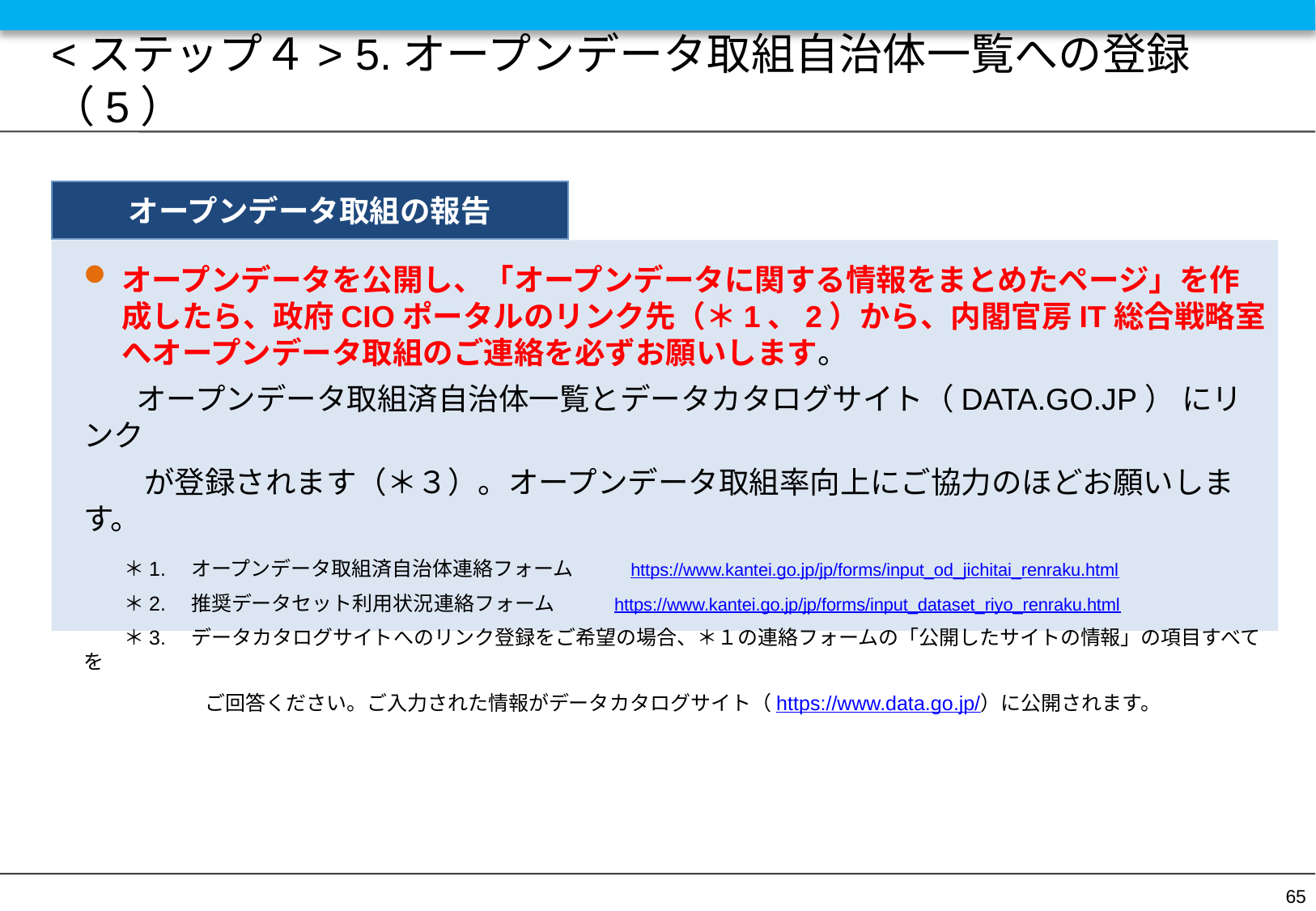

# <ステップ４> 5.オープンデータ取組自治体一覧への登録（5）
オープンデータ取組の報告

オープンデータを公開し、「オープンデータに関する情報をまとめたページ」を作成したら、政府CIOポータルのリンク先（＊1、2）から、内閣官房IT総合戦略室へオープンデータ取組のご連絡を必ずお願いします。
　　　オープンデータ取組済自治体一覧とデータカタログサイト（DATA.GO.JP） にリンク
　　が登録されます（＊３）。オープンデータ取組率向上にご協力のほどお願いします。
　　＊1.　オープンデータ取組済自治体連絡フォーム　　　https://www.kantei.go.jp/jp/forms/input_od_jichitai_renraku.html
　　＊2.　推奨データセット利用状況連絡フォーム　　　https://www.kantei.go.jp/jp/forms/input_dataset_riyo_renraku.html
　　＊3.　データカタログサイトへのリンク登録をご希望の場合、＊１の連絡フォームの「公開したサイトの情報」の項目すべてを
　　　　　　ご回答ください。ご入力された情報がデータカタログサイト（https://www.data.go.jp/）に公開されます。
65